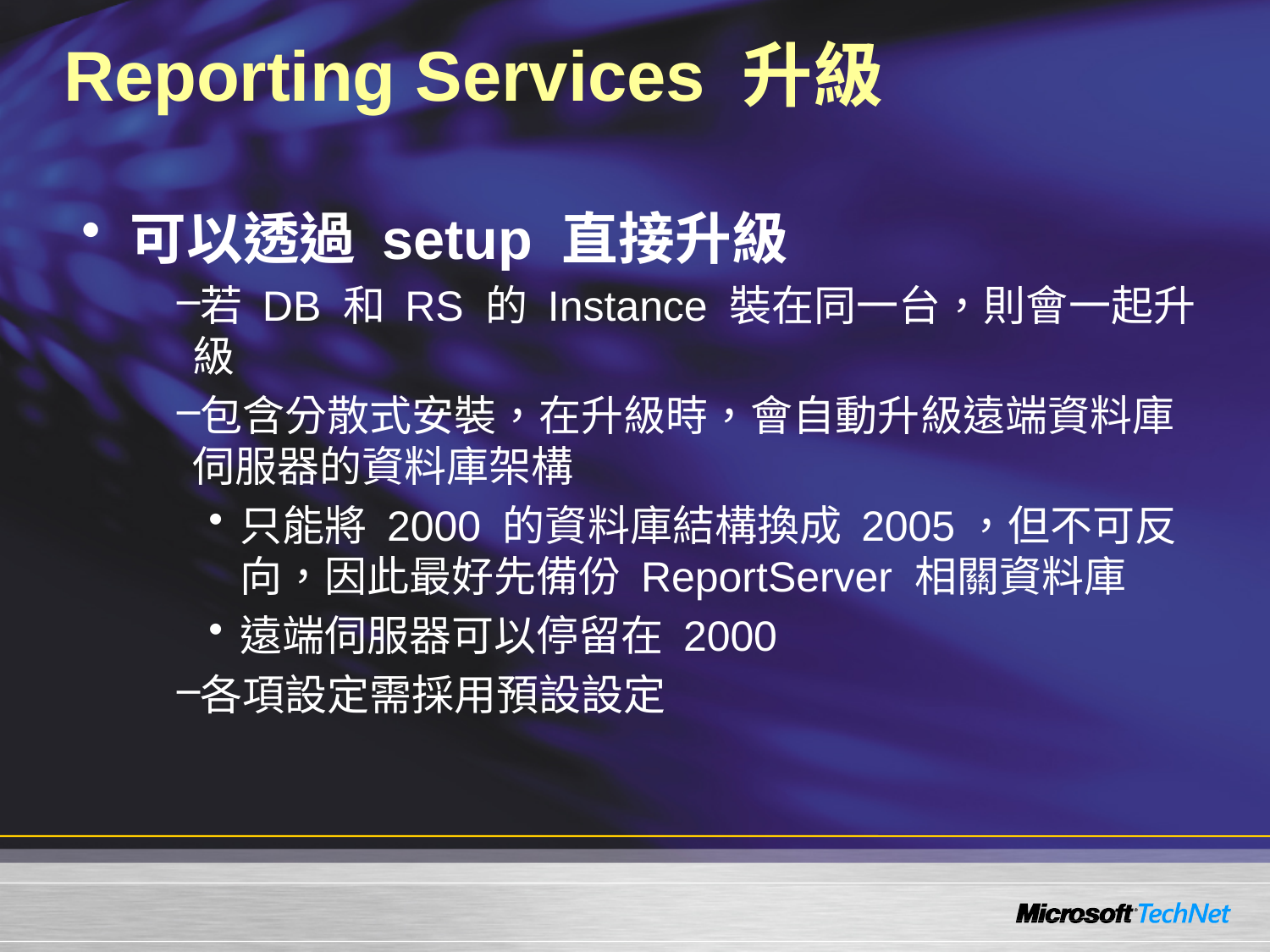

# Reporting Services 升級
可以透過 setup 直接升級
若 DB 和 RS 的 Instance 裝在同一台，則會一起升級
包含分散式安裝，在升級時，會自動升級遠端資料庫伺服器的資料庫架構
只能將 2000 的資料庫結構換成 2005，但不可反向，因此最好先備份 ReportServer 相關資料庫
遠端伺服器可以停留在 2000
各項設定需採用預設設定